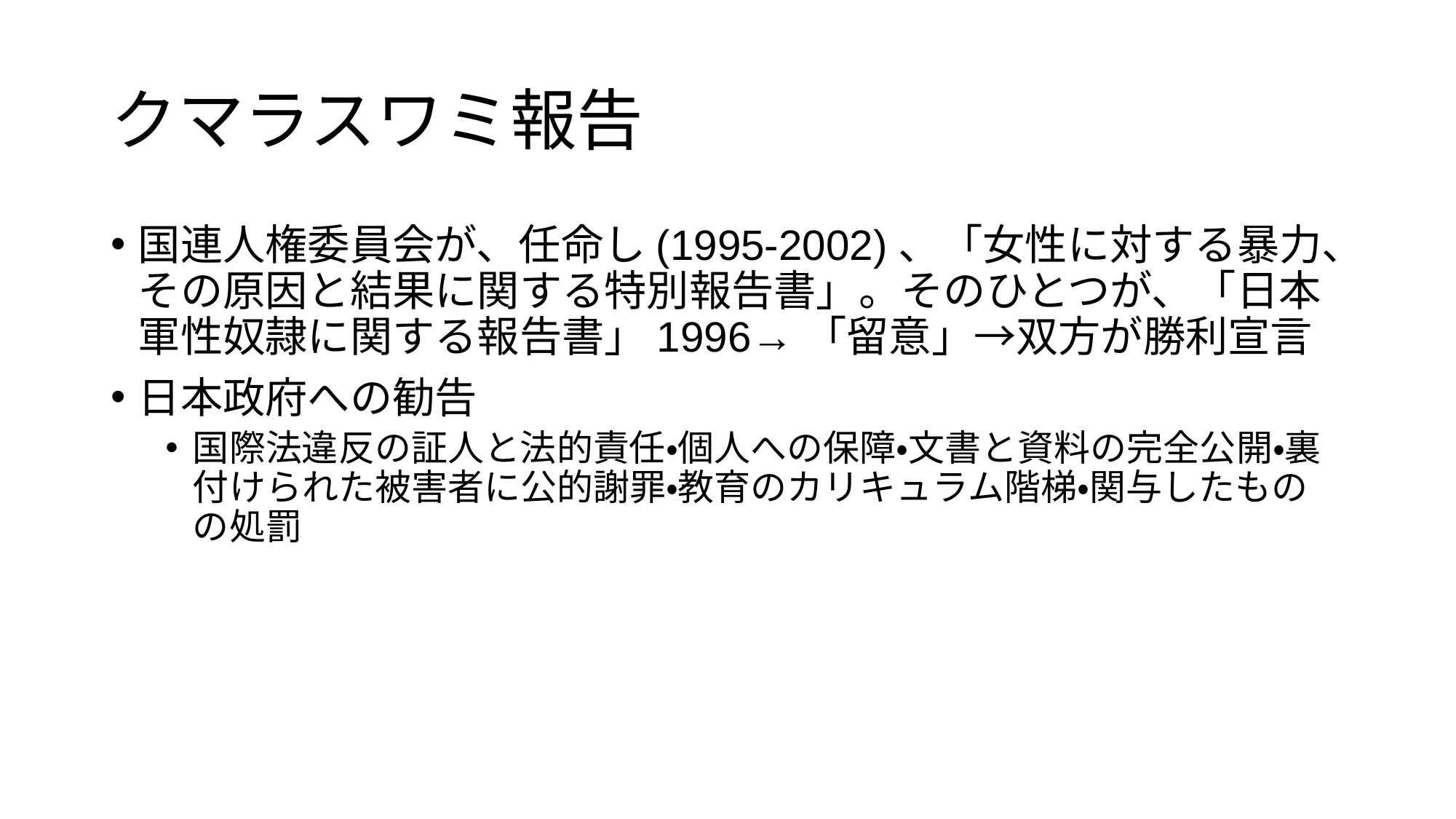

# クマラスワミ報告
国連人権委員会が、任命し(1995-2002)、「女性に対する暴力、その原因と結果に関する特別報告書」。そのひとつが、「日本軍性奴隷に関する報告書」1996→「留意」→双方が勝利宣言
日本政府への勧告
国際法違反の証人と法的責任・個人への保障・文書と資料の完全公開・裏付けられた被害者に公的謝罪・教育のカリキュラム階梯・関与したものの処罰